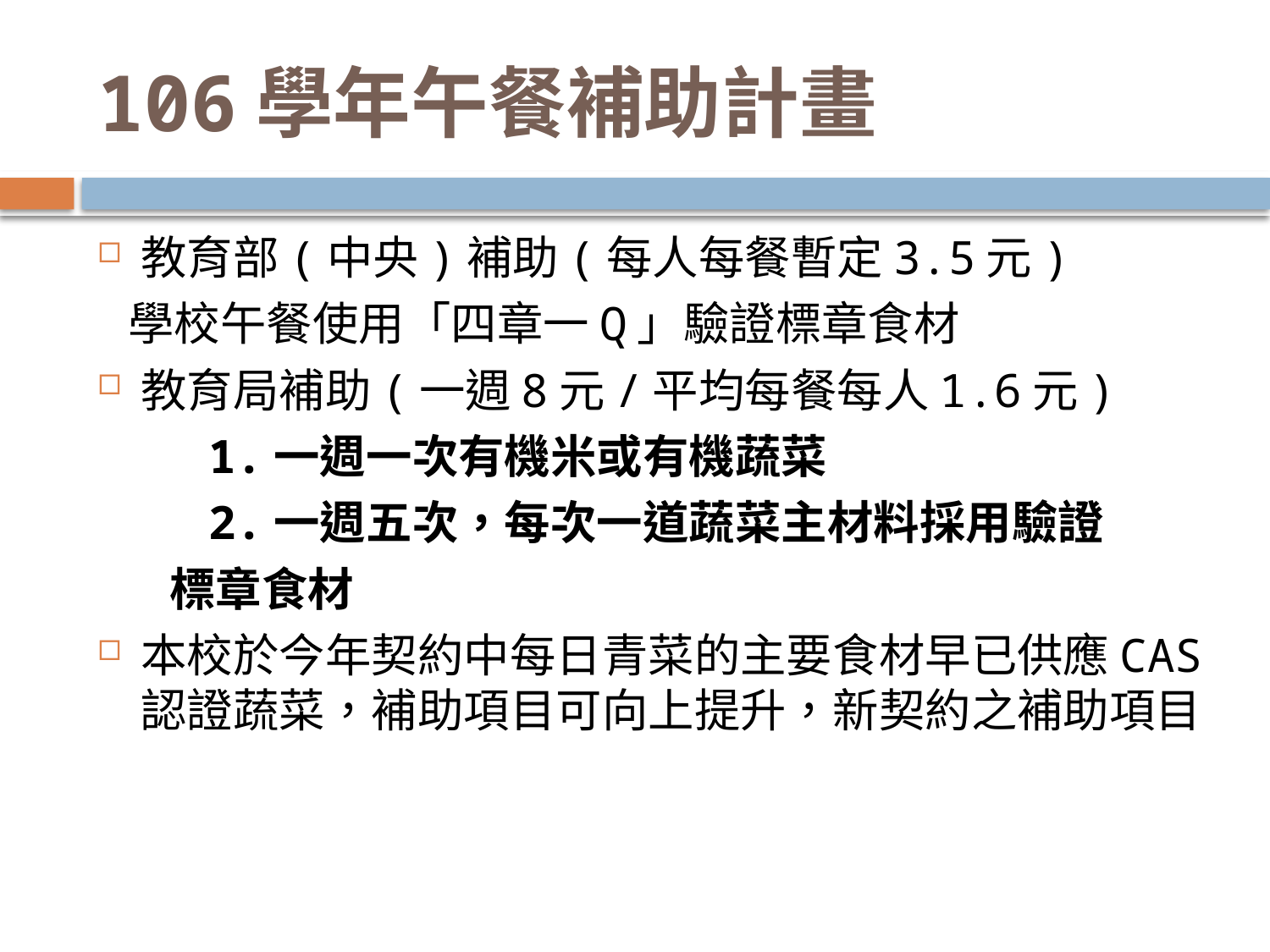

# 106學年午餐補助計畫
教育部(中央)補助(每人每餐暫定3.5元)
  學校午餐使用「四章一Q」驗證標章食材
教育局補助(一週8元/平均每餐每人1.6元)
    1.一週一次有機米或有機蔬菜
    2.一週五次，每次一道蔬菜主材料採用驗證
      標章食材
本校於今年契約中每日青菜的主要食材早已供應CAS認證蔬菜，補助項目可向上提升，新契約之補助項目